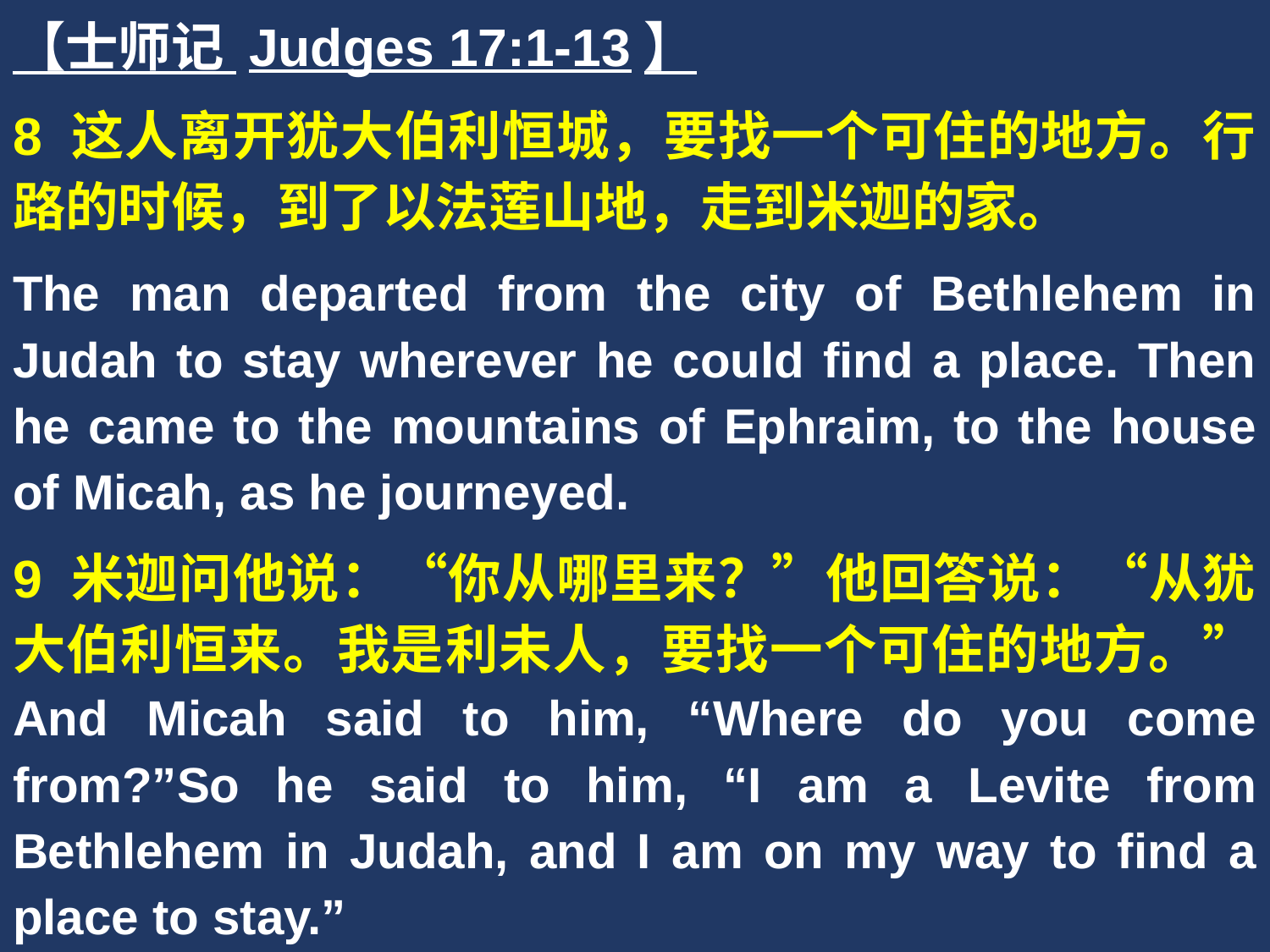

【士师记 Judges 17:1-13】
8 这人离开犹大伯利恒城，要找一个可住的地方。行路的时候，到了以法莲山地，走到米迦的家。
The man departed from the city of Bethlehem in Judah to stay wherever he could find a place. Then he came to the mountains of Ephraim, to the house of Micah, as he journeyed.
9 米迦问他说：“你从哪里来？”他回答说：“从犹大伯利恒来。我是利未人，要找一个可住的地方。” And Micah said to him, “Where do you come from?”So he said to him, “I am a Levite from Bethlehem in Judah, and I am on my way to find a place to stay.”